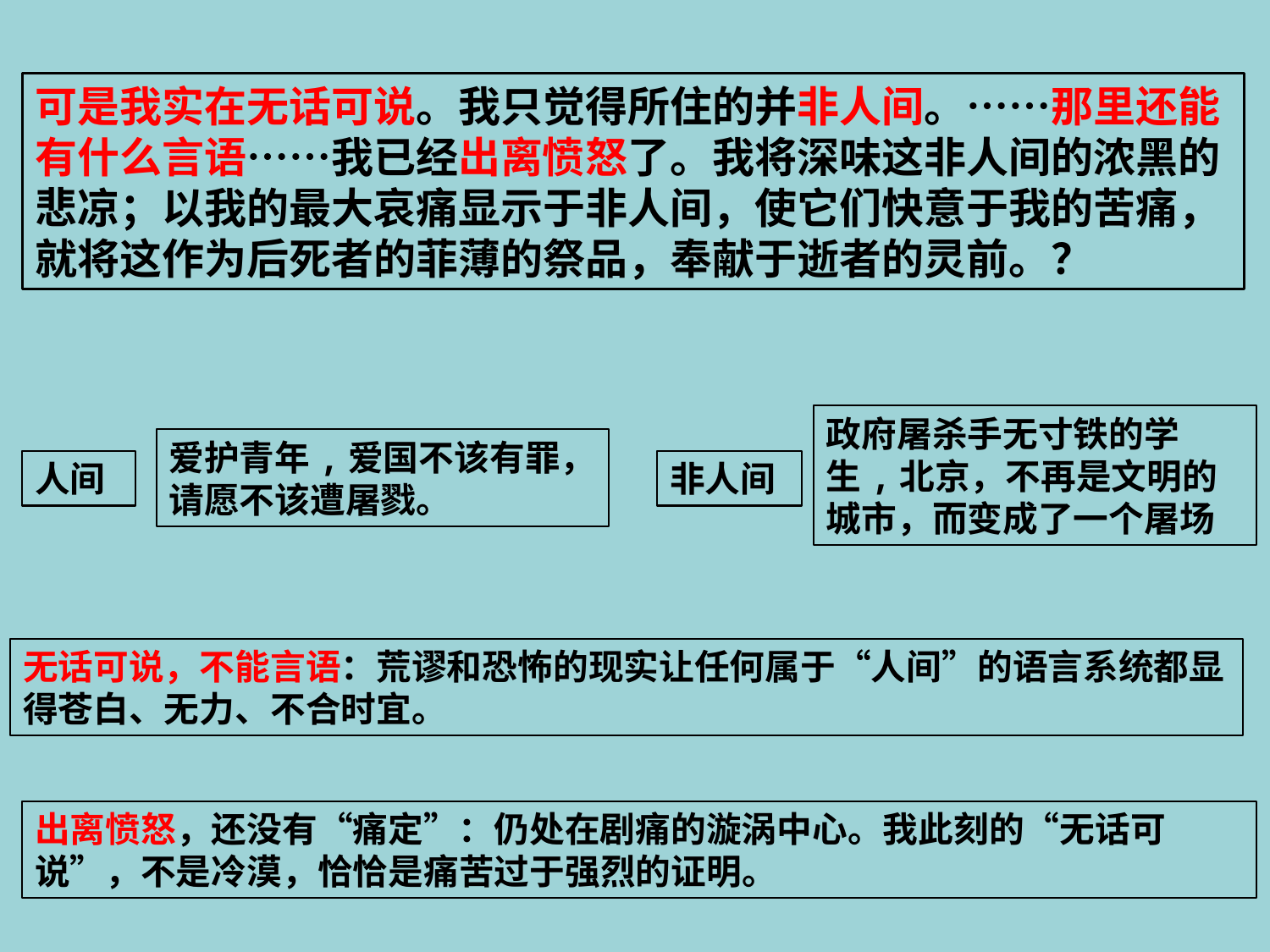

可是我实在无话可说。我只觉得所住的并非人间。……那里还能有什么言语……我已经出离愤怒了。我将深味这非人间的浓黑的悲凉；以我的最大哀痛显示于非人间，使它们快意于我的苦痛，就将这作为后死者的菲薄的祭品，奉献于逝者的灵前。？
政府屠杀手无寸铁的学生,北京，不再是文明的城市，而变成了一个屠场
爱护青年,爱国不该有罪，请愿不该遭屠戮。
人间
非人间
无话可说，不能言语：荒谬和恐怖的现实让任何属于“人间”的语言系统都显得苍白、无力、不合时宜。
出离愤怒，还没有“痛定”：仍处在剧痛的漩涡中心。我此刻的“无话可说”，不是冷漠，恰恰是痛苦过于强烈的证明。